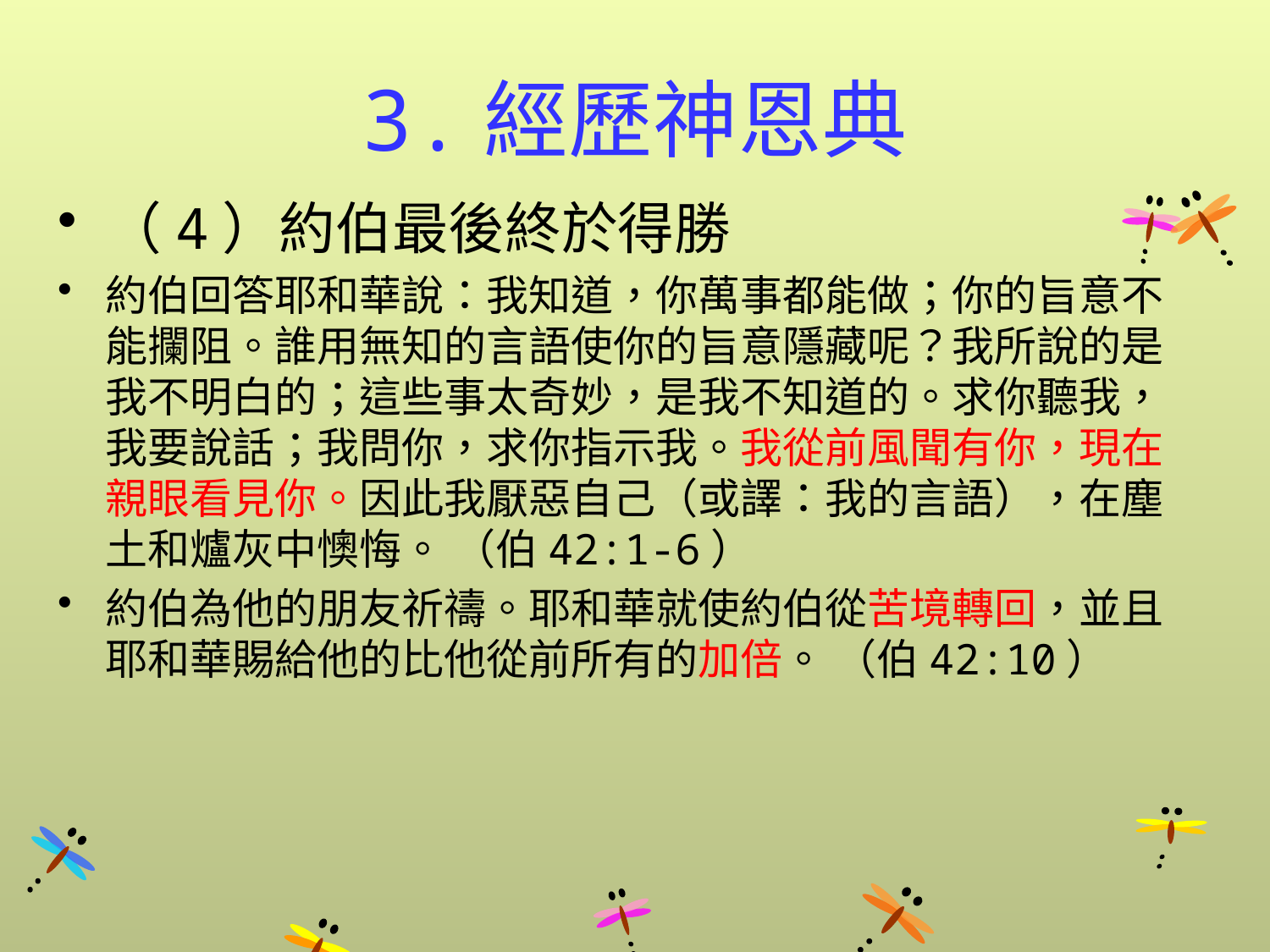

# 3.經歷神恩典
（4）約伯最後終於得勝
約伯回答耶和華說：我知道，你萬事都能做；你的旨意不能攔阻。誰用無知的言語使你的旨意隱藏呢？我所說的是我不明白的；這些事太奇妙，是我不知道的。求你聽我，我要說話；我問你，求你指示我。我從前風聞有你，現在親眼看見你。因此我厭惡自己（或譯：我的言語），在塵土和爐灰中懊悔。 （伯42:1-6）
約伯為他的朋友祈禱。耶和華就使約伯從苦境轉回，並且耶和華賜給他的比他從前所有的加倍。 （伯42:10）